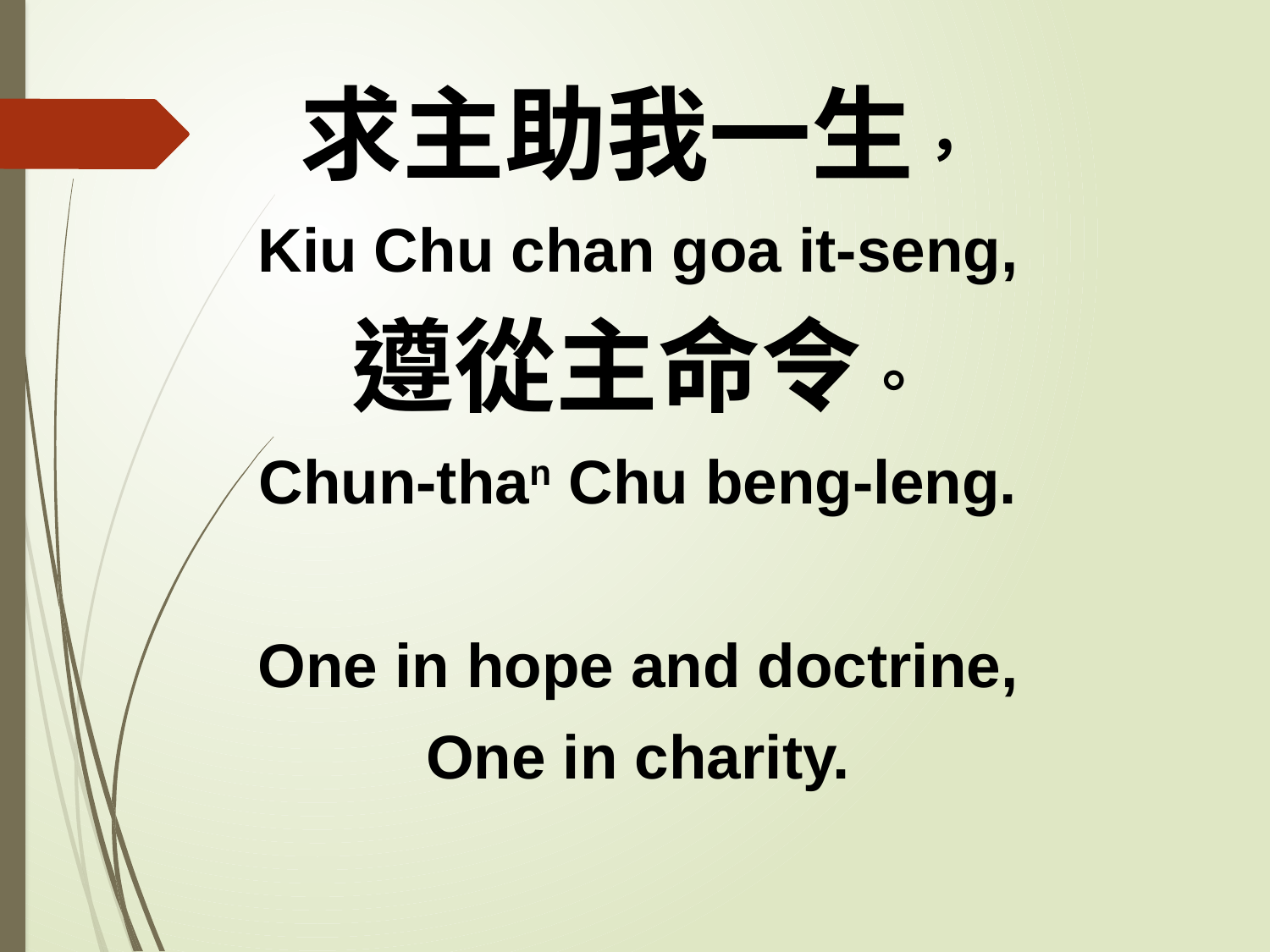

求主助我一生，
Kiu Chu chan goa it-seng,
遵從主命令。
Chun-than Chu beng-leng.

One in hope and doctrine,
One in charity.